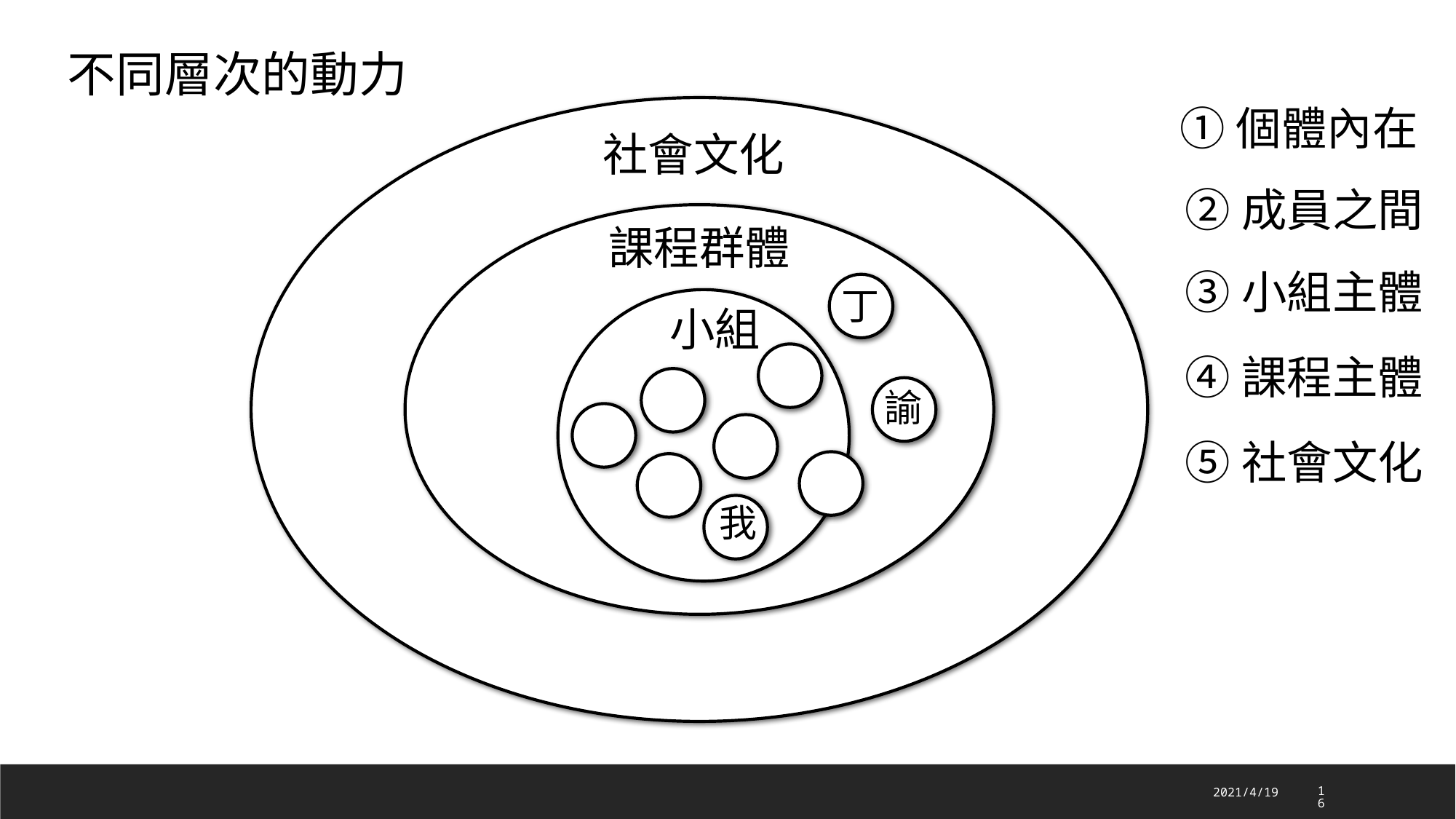

不同層次的動力
①個體內在

社會文化

課程群體

丁

諭

小組

我

②成員之間
③小組主體
④課程主體
⑤社會文化
2021/4/19
16